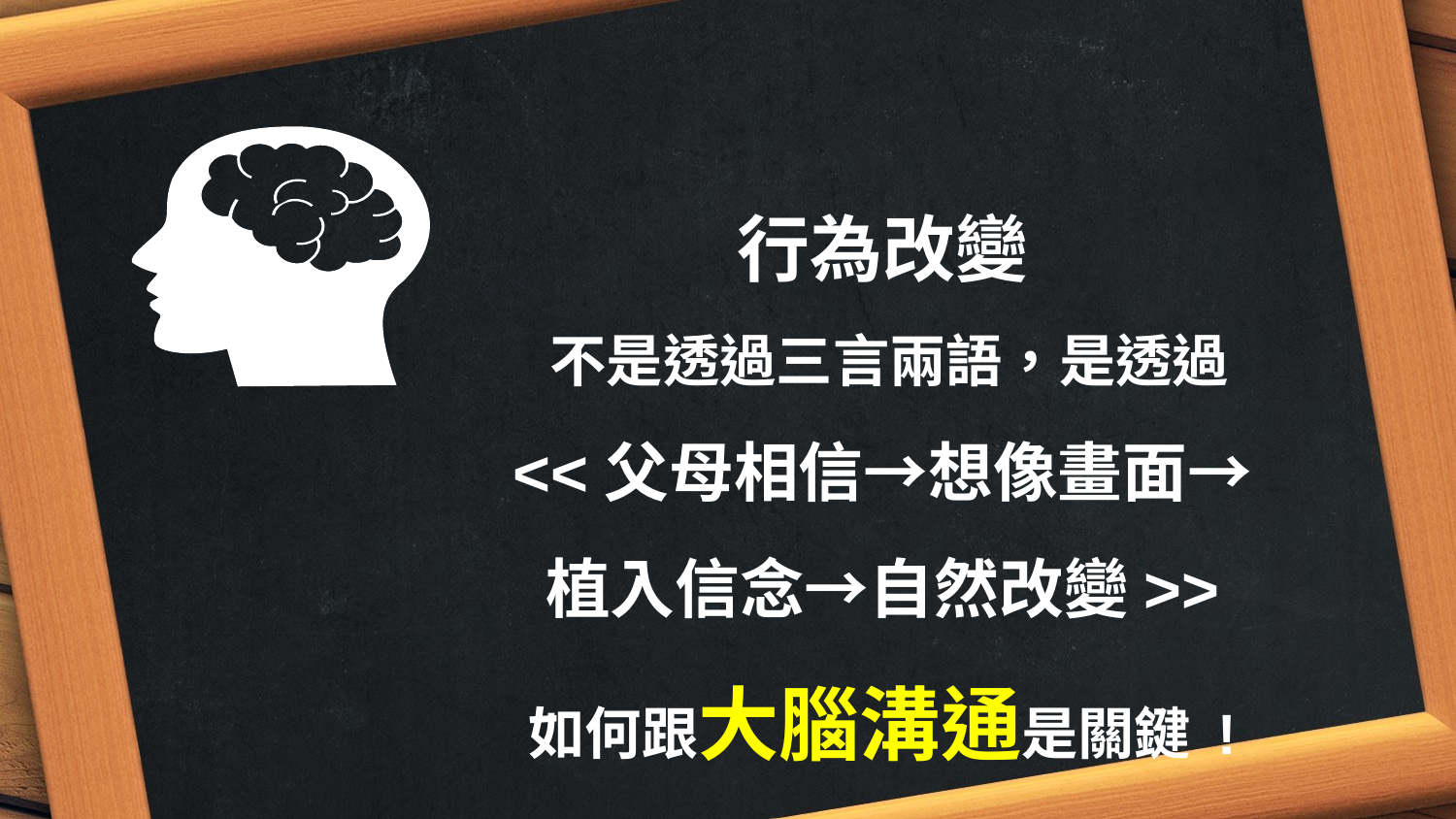

行為改變
 不是透過三言兩語，是透過
<<父母相信→想像畫面→
植入信念→自然改變>>
如何跟大腦溝通是關鍵 !